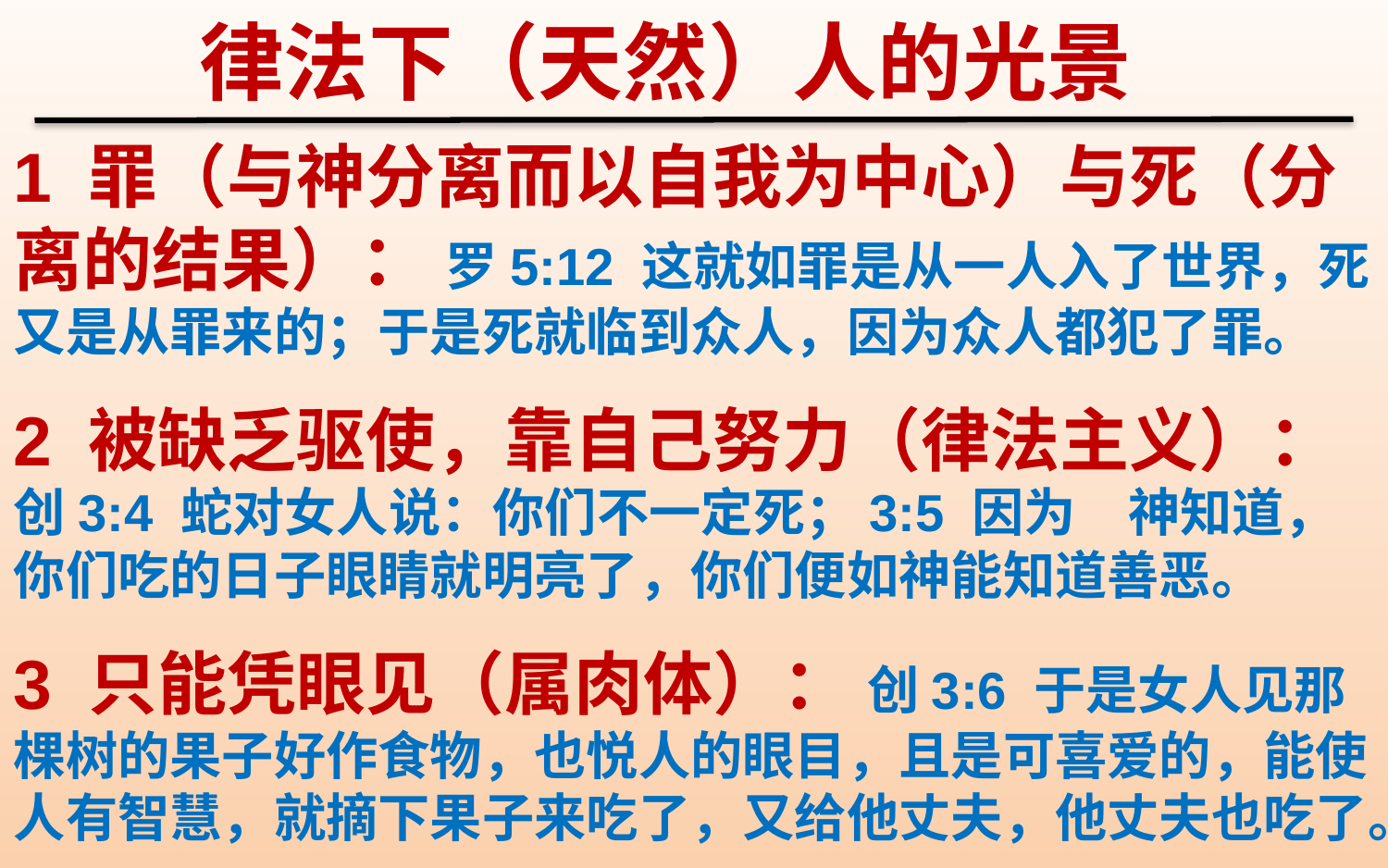

律法下（天然）人的光景
1 罪（与神分离而以自我为中心）与死（分离的结果）： 罗5:12 这就如罪是从一人入了世界，死又是从罪来的；于是死就临到众人，因为众人都犯了罪。
2 被缺乏驱使，靠自己努力（律法主义）： 创3:4 蛇对女人说：你们不一定死；3:5 因为　神知道，你们吃的日子眼睛就明亮了，你们便如神能知道善恶。
3 只能凭眼见（属肉体）： 创3:6 于是女人见那棵树的果子好作食物，也悦人的眼目，且是可喜爱的，能使人有智慧，就摘下果子来吃了，又给他丈夫，他丈夫也吃了。